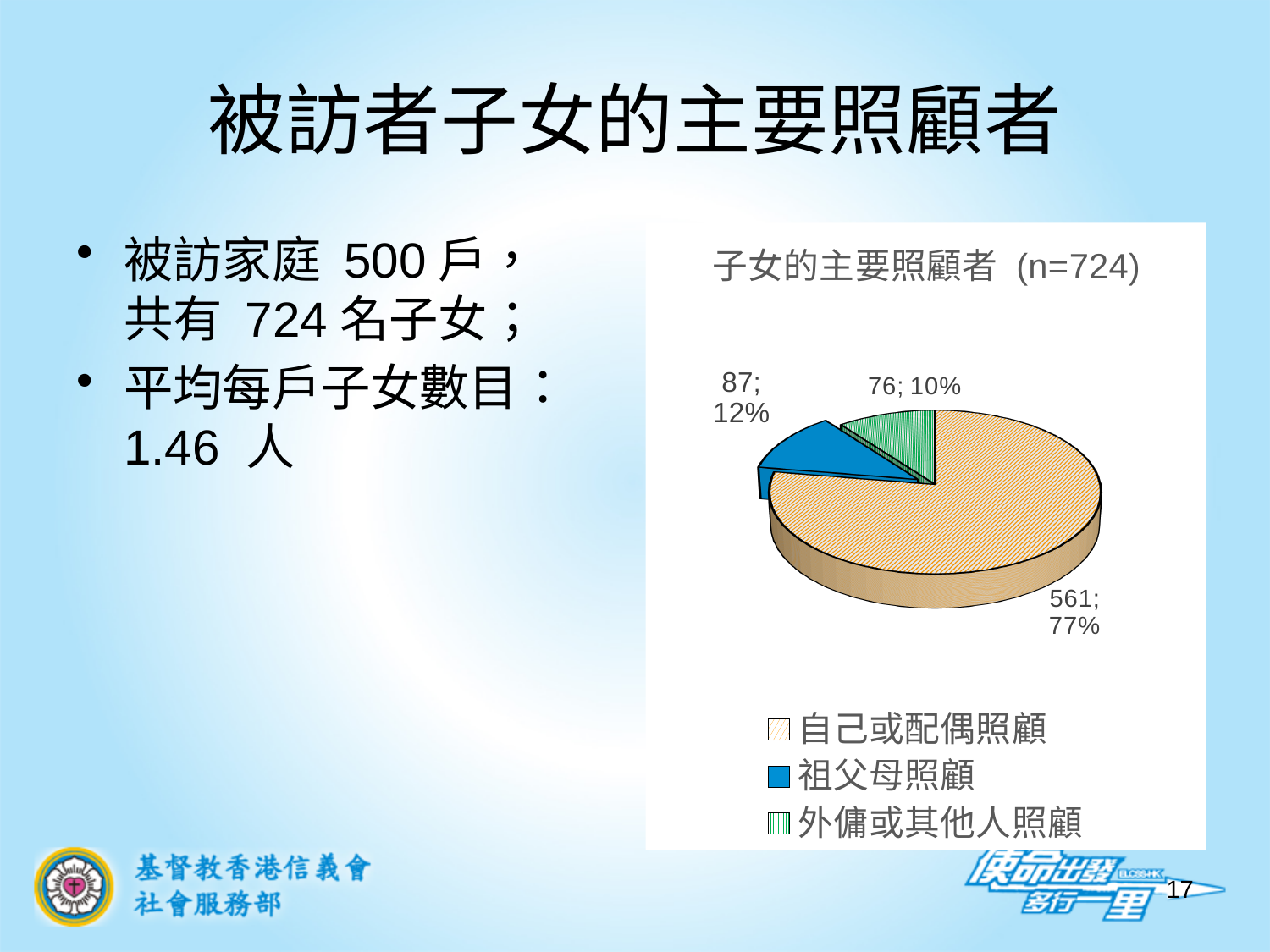

# 被訪者子女的主要照顧者
被訪家庭 500戶，
共有 724名子女；
平均每戶子女數目：1.46 人

[unsupported chart]

17